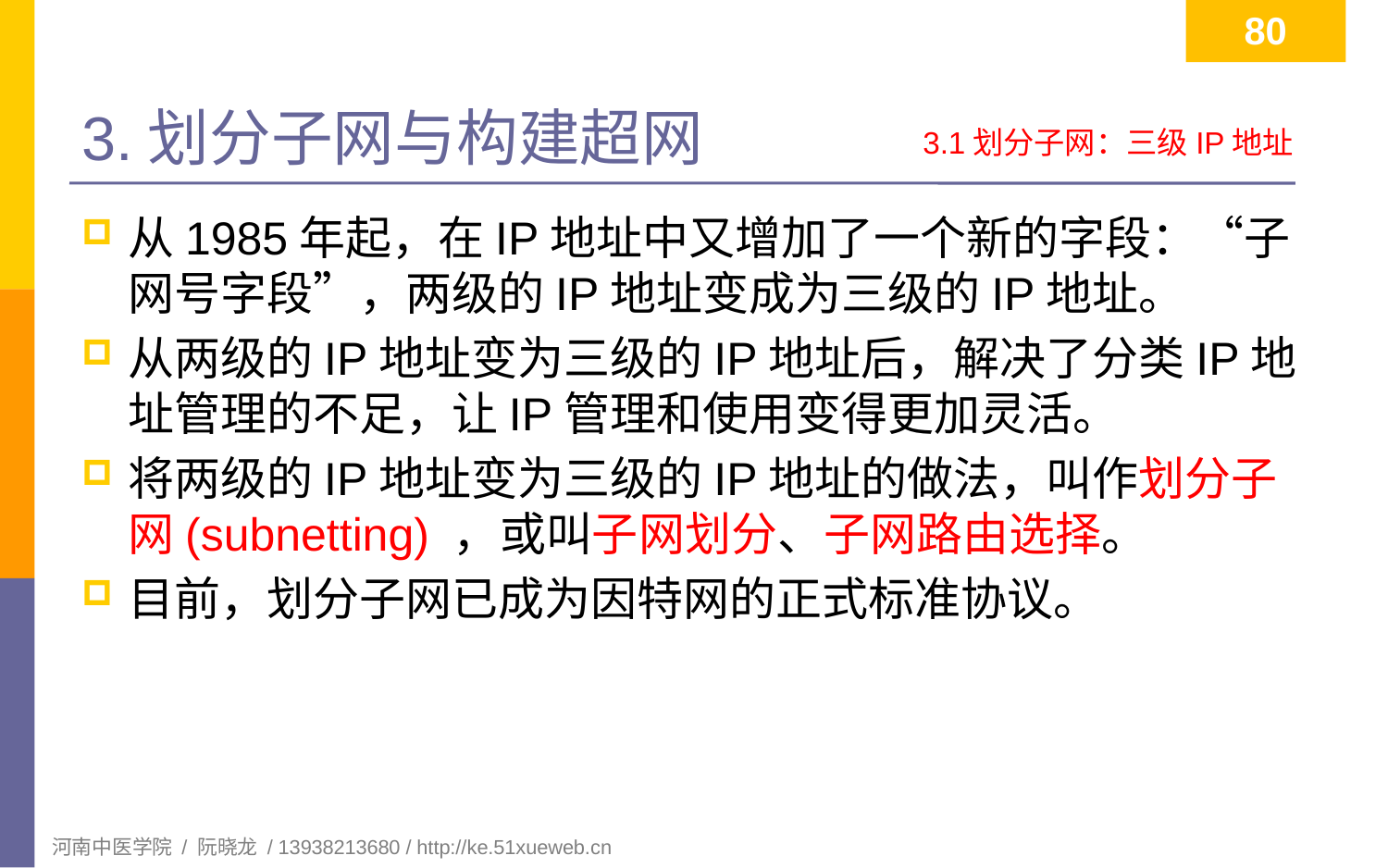

80
# 3.划分子网与构建超网
3.1划分子网：三级IP地址
从1985年起，在IP地址中又增加了一个新的字段：“子网号字段”，两级的IP地址变成为三级的IP地址。
从两级的IP地址变为三级的IP地址后，解决了分类IP地址管理的不足，让IP管理和使用变得更加灵活。
将两级的IP地址变为三级的IP地址的做法，叫作划分子网(subnetting) ，或叫子网划分、子网路由选择。
目前，划分子网已成为因特网的正式标准协议。